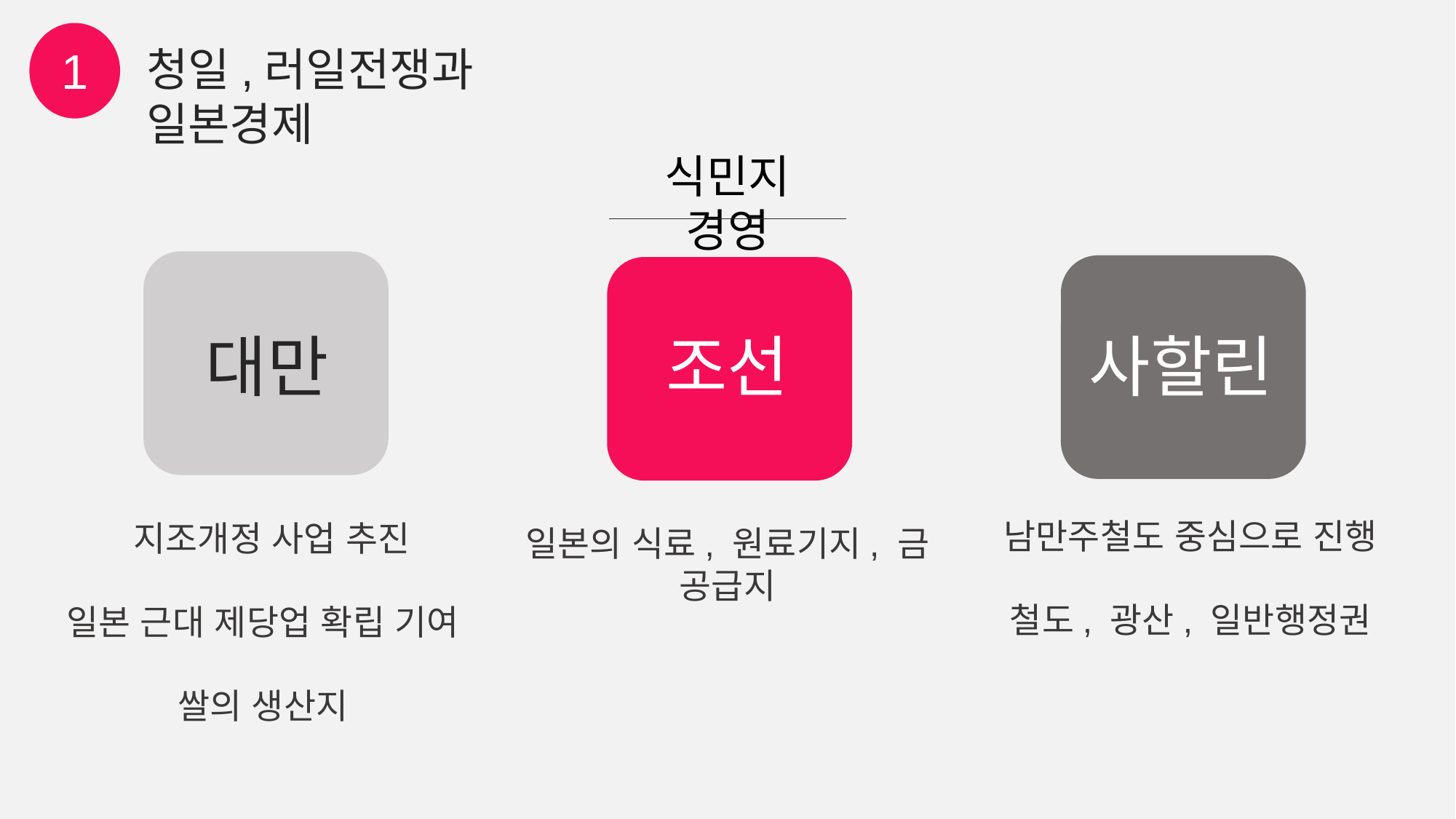

1
청일,러일전쟁과 일본경제
식민지 경영

조선
사할린
대만
남만주철도 중심으로 진행

철도, 광산, 일반행정권
 지조개정 사업 추진

일본 근대 제당업 확립 기여

쌀의 생산지
일본의 식료, 원료기지, 금 공급지